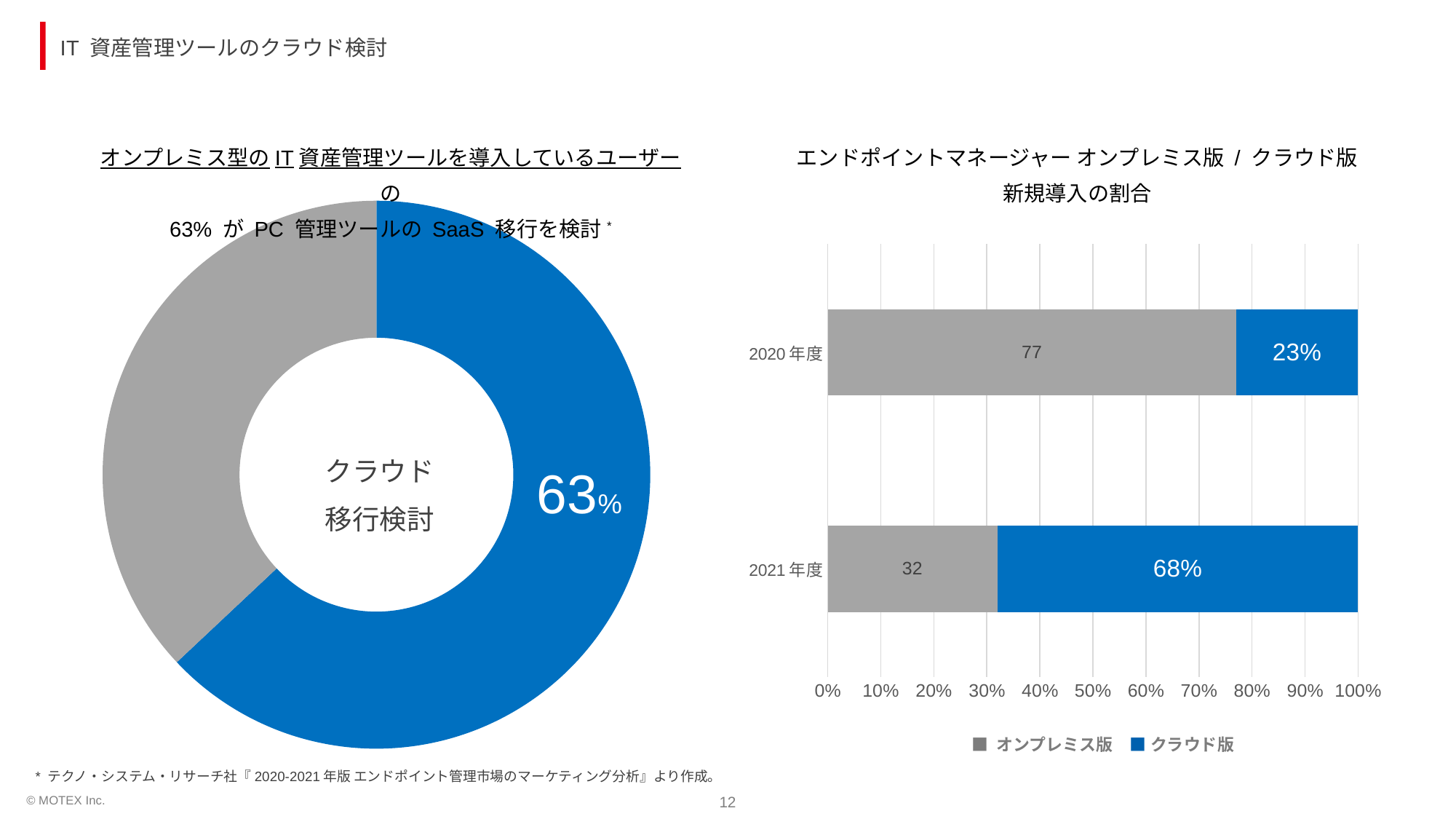

IT 資産管理ツールのクラウド検討
エンドポイントマネージャー オンプレミス版 / クラウド版
新規導入の割合
オンプレミス型のIT資産管理ツールを導入しているユーザーの
63% が PC 管理ツールの SaaS 移行を検討*

### Chart

| Category | 売上高 |
|---|---|
| 第 1 四半期 | 63.0 |
| 第 2 四半期 | 37.0 |

### Chart

| Category | LANSCOPE オンプレミス版 | LANSCOPE クラウド版 |
|---|---|---|
| 2021年度 | 32.0 | 68.0 |
| 2020年度 | 77.0 | 23.0 |
■ オンプレミス版　■ クラウド版
* テクノ・システム・リサーチ社『2020-2021年版 エンドポイント管理市場のマーケティング分析』より作成。